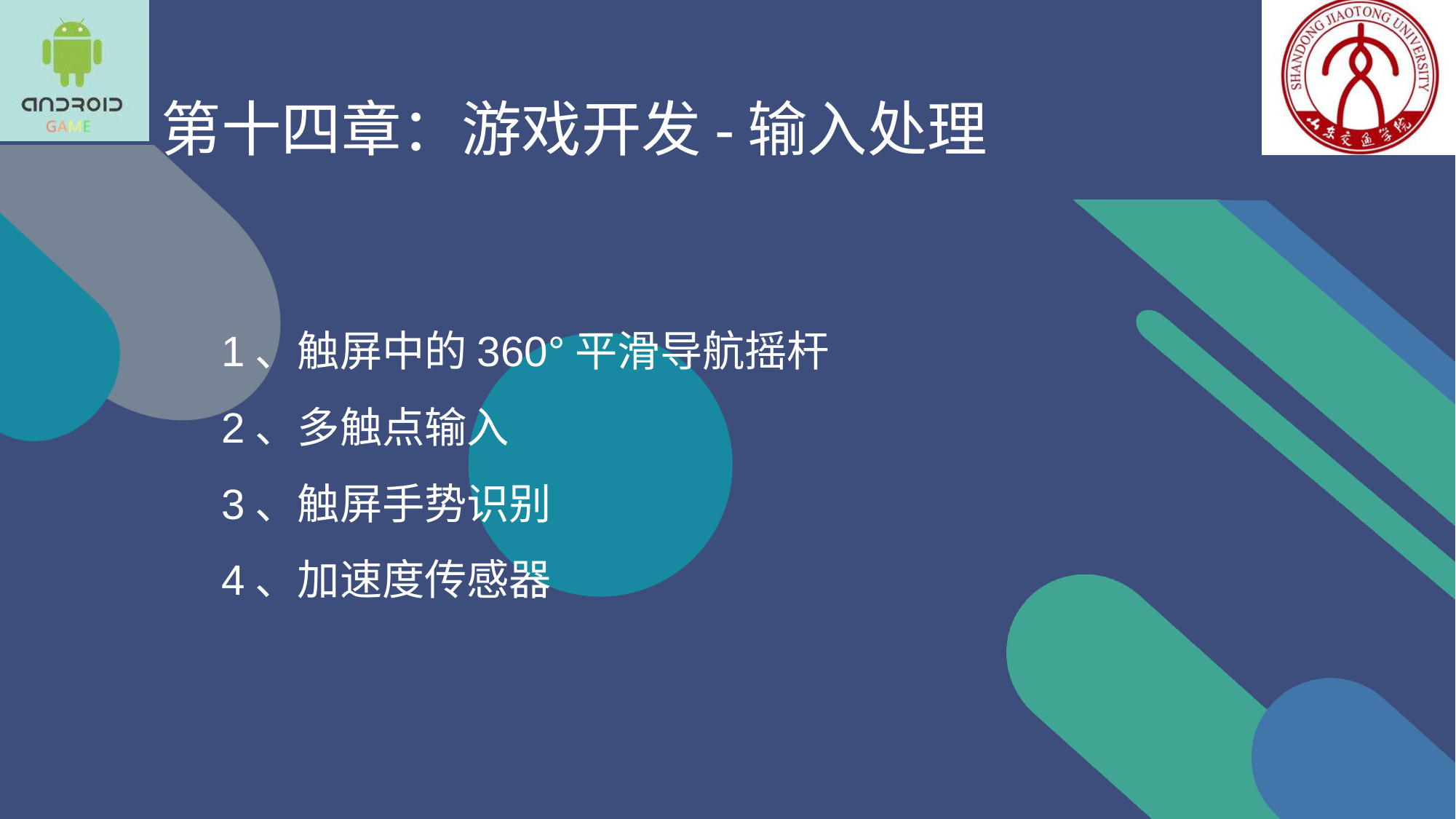

# 第十四章：游戏开发-输入处理
1、触屏中的360°平滑导航摇杆
2、多触点输入
3、触屏手势识别
4、加速度传感器